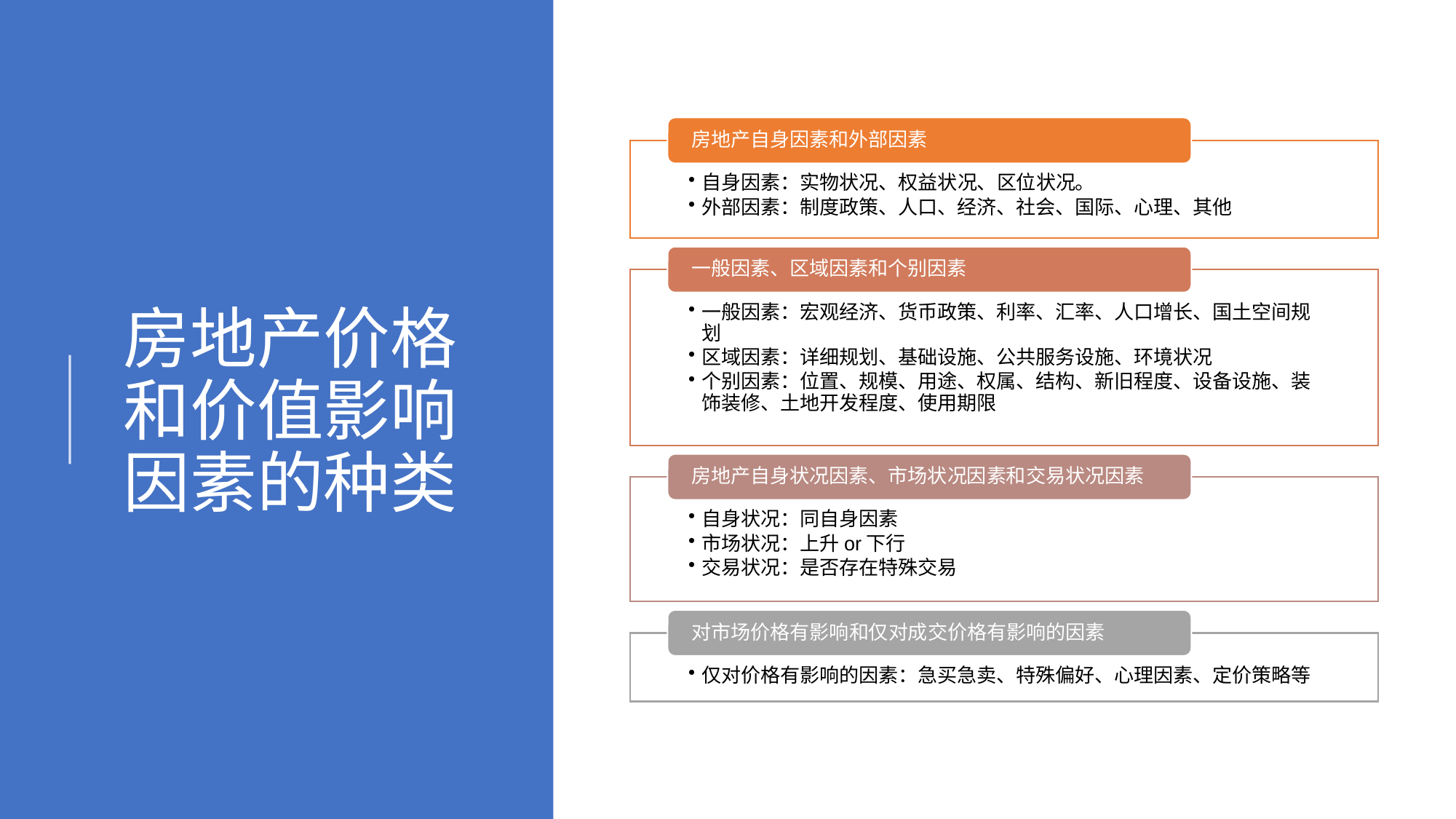

自身因素：实物状况、权益状况、区位状况。
外部因素：制度政策、人口、经济、社会、国际、心理、其他
房地产自身因素和外部因素
一般因素：宏观经济、货币政策、利率、汇率、人口增长、国土空间规划
区域因素：详细规划、基础设施、公共服务设施、环境状况
个别因素：位置、规模、用途、权属、结构、新旧程度、设备设施、装饰装修、土地开发程度、使用期限
一般因素、区域因素和个别因素
自身状况：同自身因素
市场状况：上升or下行
交易状况：是否存在特殊交易
房地产自身状况因素、市场状况因素和交易状况因素
仅对价格有影响的因素：急买急卖、特殊偏好、心理因素、定价策略等
对市场价格有影响和仅对成交价格有影响的因素
# 房地产价格和价值影响因素的种类